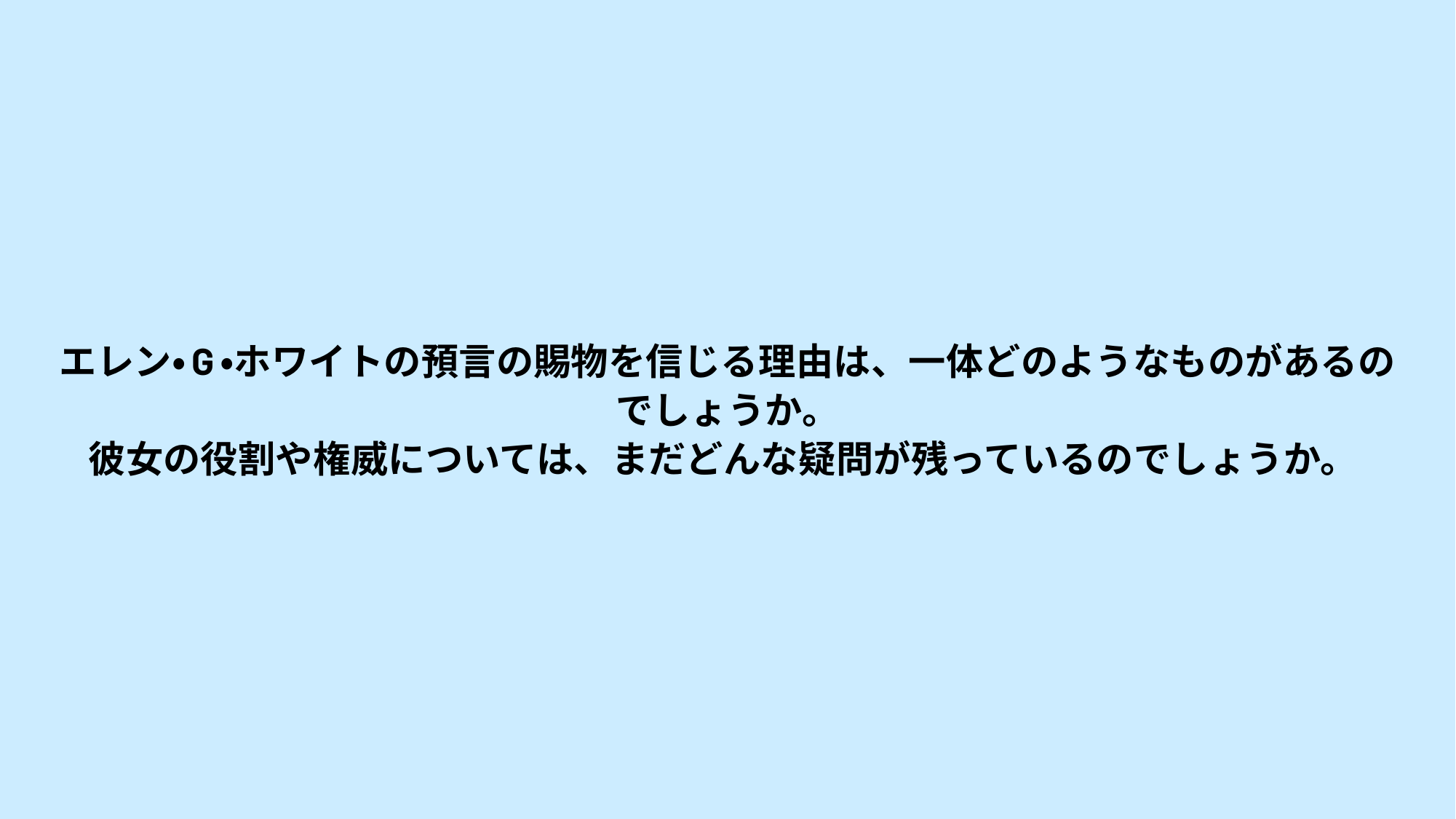

# エレン・G・ホワイトの預言の賜物を信じる理由は、一体どのようなものがあるのでしょうか。 彼女の役割や権威については、まだどんな疑問が残っているのでしょうか。